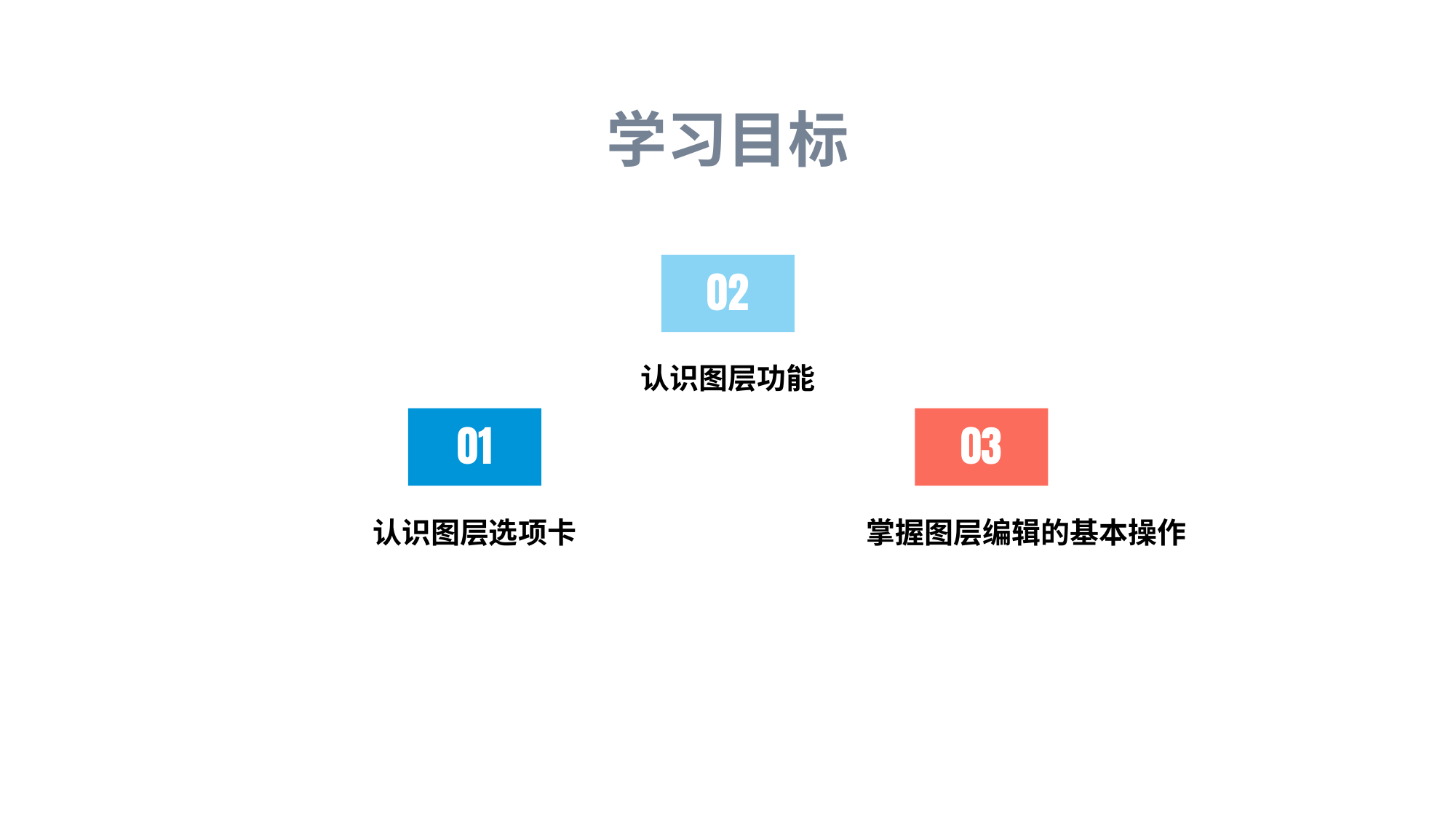

学习目标
02
认识图层功能
01
03
认识图层选项卡
掌握图层编辑的基本操作